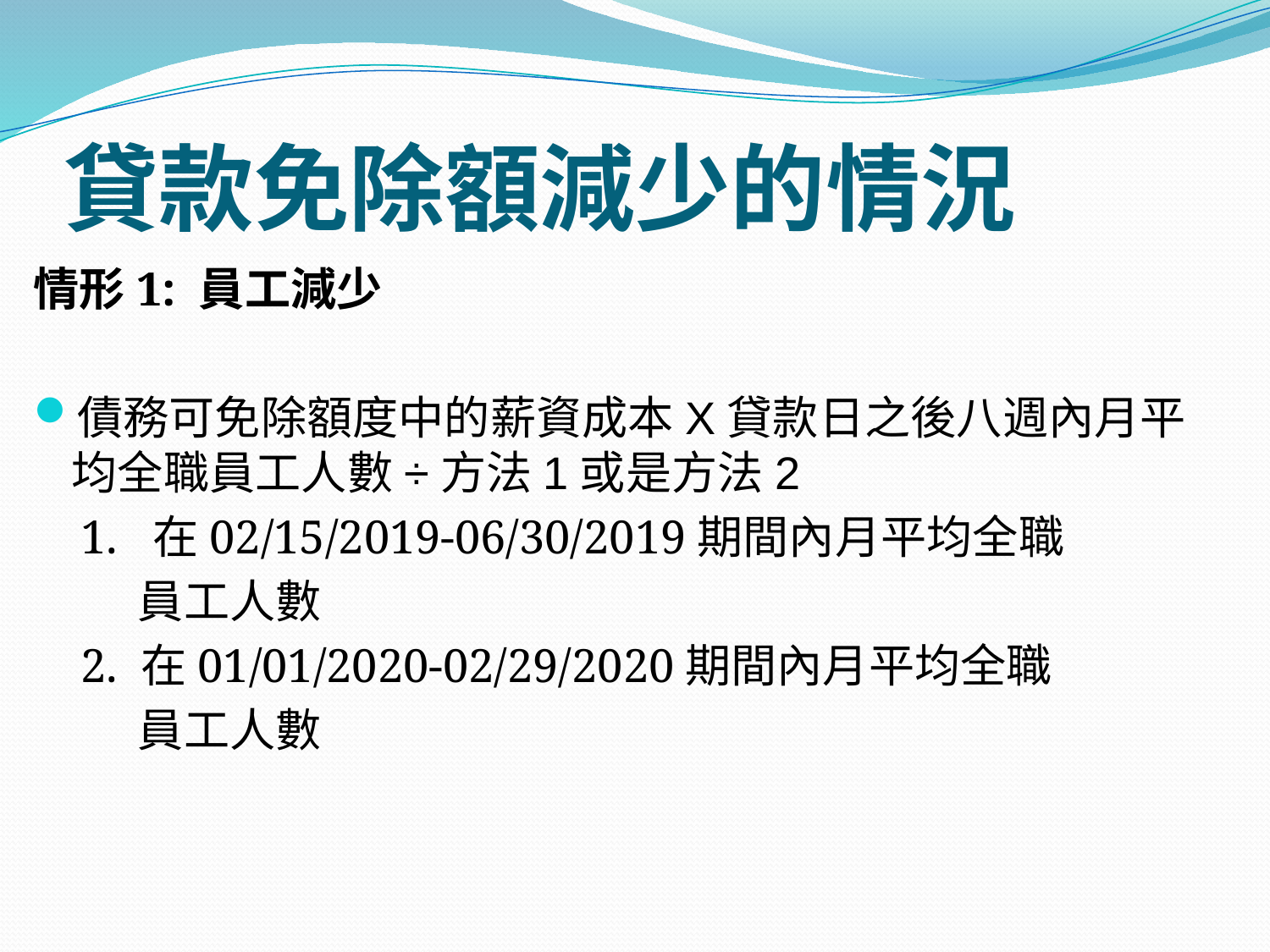

# 貸款免除額減少的情況
情形1: 員工減少

債務可免除額度中的薪資成本X貸款日之後八週內月平均全職員工人數÷方法1或是方法2
    1.  在02/15/2019-06/30/2019期間內月平均全職
         員工人數
    2. 在01/01/2020-02/29/2020期間內月平均全職
         員工人數